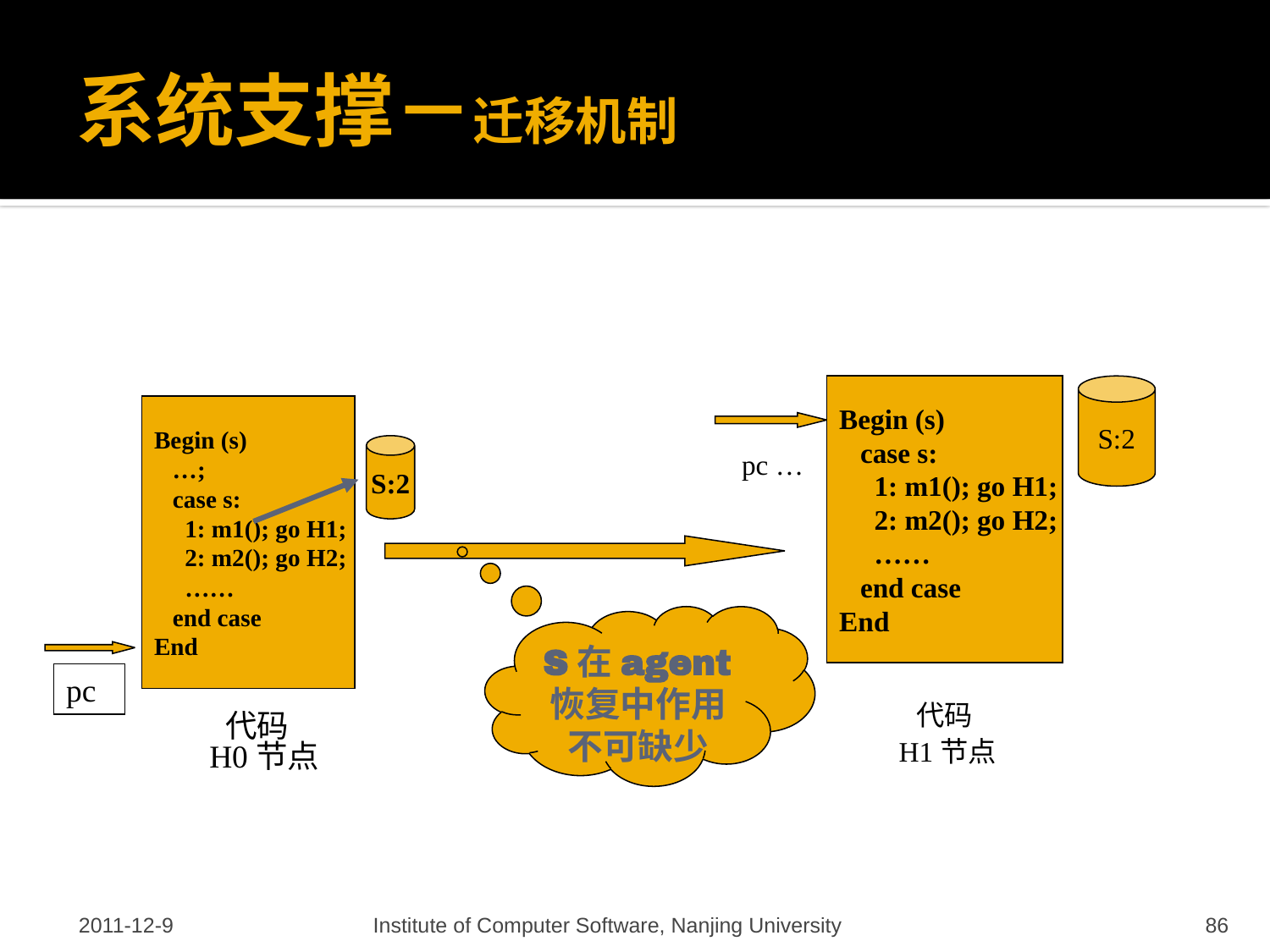

# 系统支撑－迁移机制
Begin (s)
   case s:
     1: m1(); go H1;
     2: m2(); go H2;
     ……
   end case
End
S:2

pc …
代码
H1节点
Begin (s)
   …;
   case s:
     1: m1(); go H1;
     2: m2(); go H2;
     ……
   end case
End
代码
H0节点
S:2

S在agent恢复中作用不可缺少

pc
2011-12-9
Institute of Computer Software, Nanjing University
86